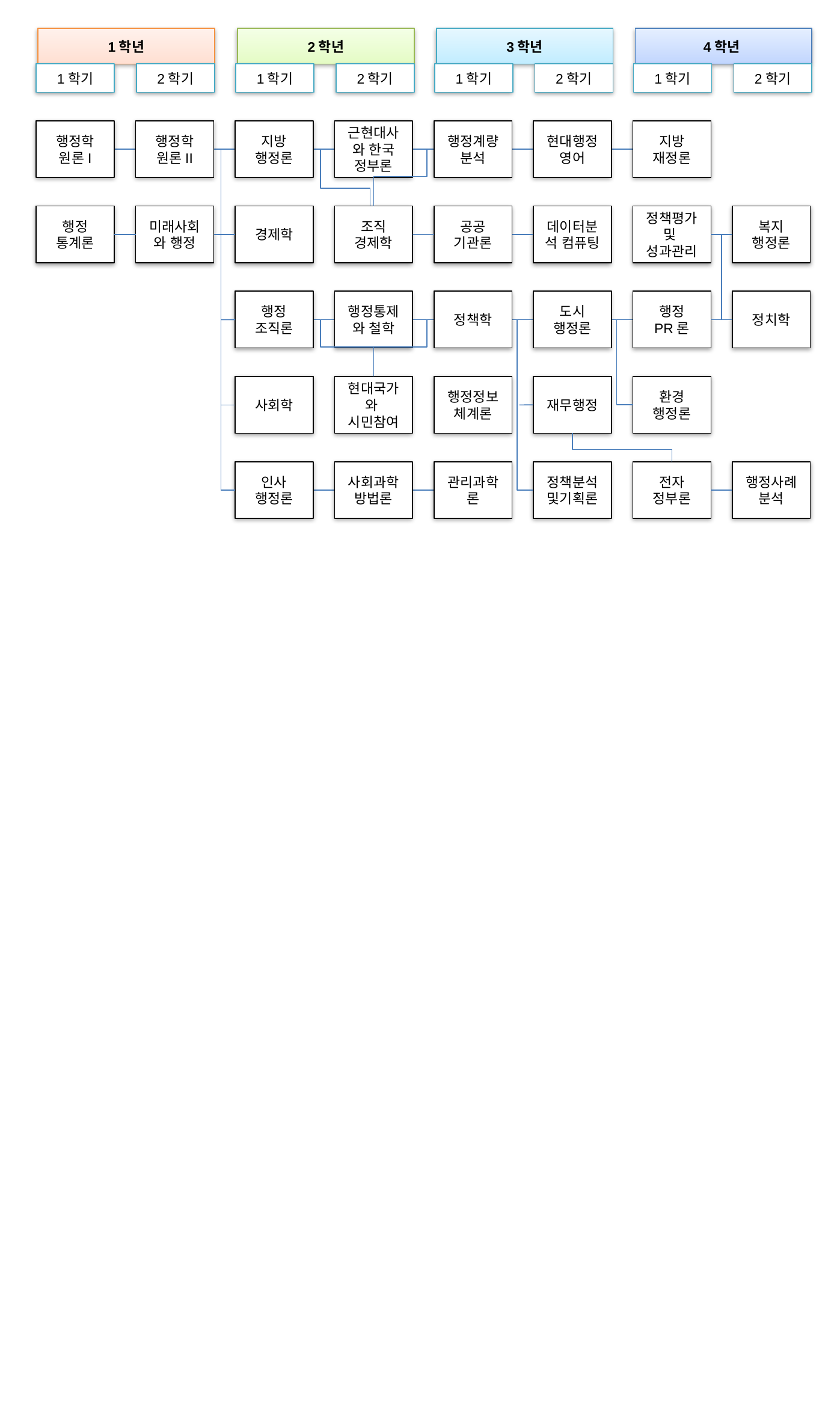

1학년
2학년
3학년
4학년
1학기
2학기
1학기
2학기
1학기
2학기
1학기
2학기
행정학
원론I
행정학
원론II
지방
행정론
근현대사와 한국
정부론
행정계량
분석
현대행정
영어
지방
재정론
행정
통계론
미래사회와 행정
경제학
조직
경제학
공공
기관론
데이터분석 컴퓨팅
정책평가 및
성과관리
복지
행정론
행정
조직론
행정통제와 철학
정책학
도시
행정론
행정
PR론
정치학
사회학
현대국가와
시민참여
행정정보
체계론
재무행정
환경
행정론
인사
행정론
사회과학
방법론
관리과학론
정책분석 및기획론
전자
정부론
행정사례
분석